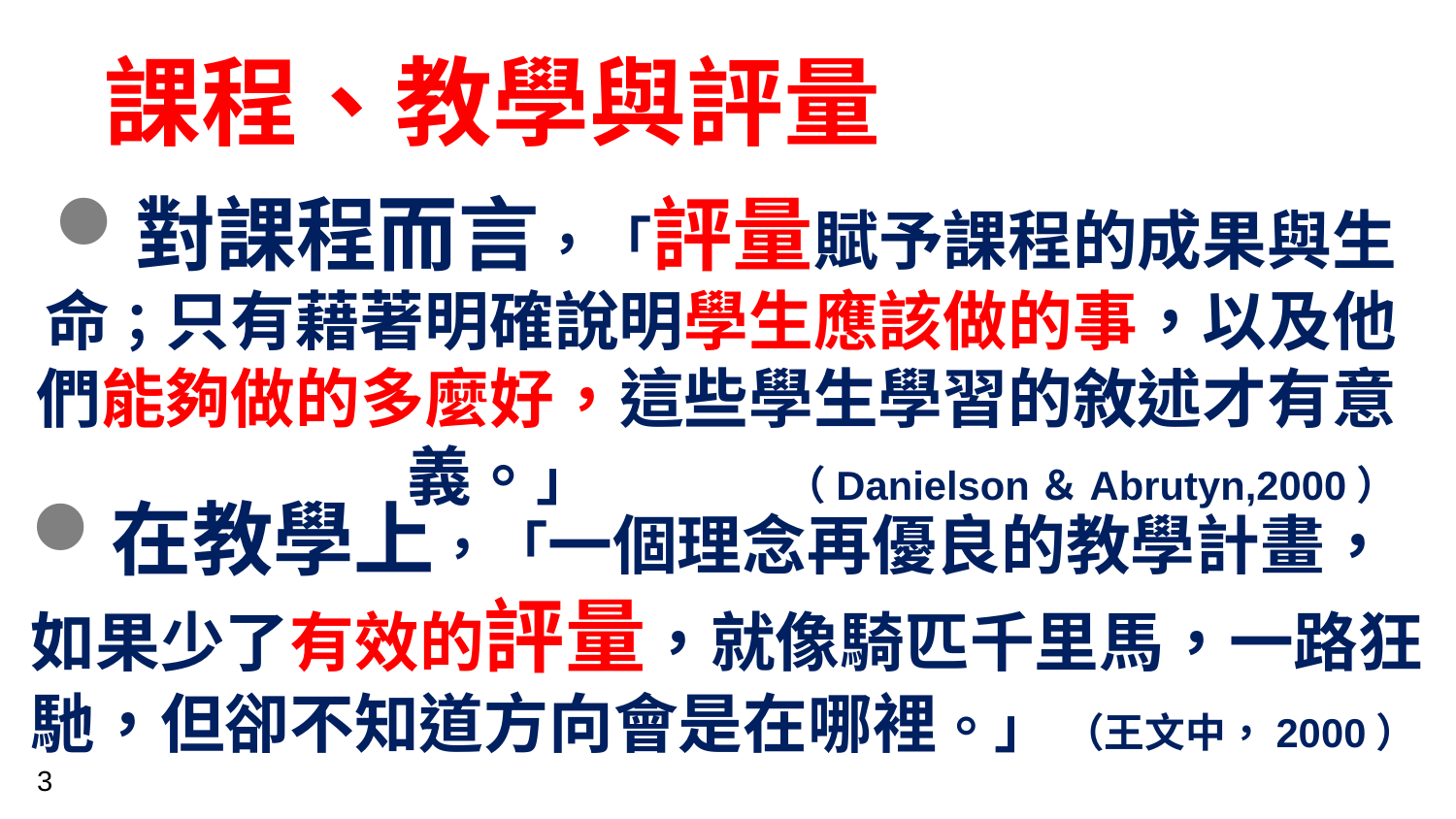

課程、教學與評量

對課程而言，「評量賦予課程的成果與生命；只有藉著明確說明學生應該做的事，以及他們能夠做的多麼好，這些學生學習的敘述才有意義。」               （Danielson＆Abrutyn,2000）
在教學上，「一個理念再優良的教學計畫，如果少了有效的評量，就像騎匹千里馬，一路狂馳，但卻不知道方向會是在哪裡。」 （王文中，2000）
3